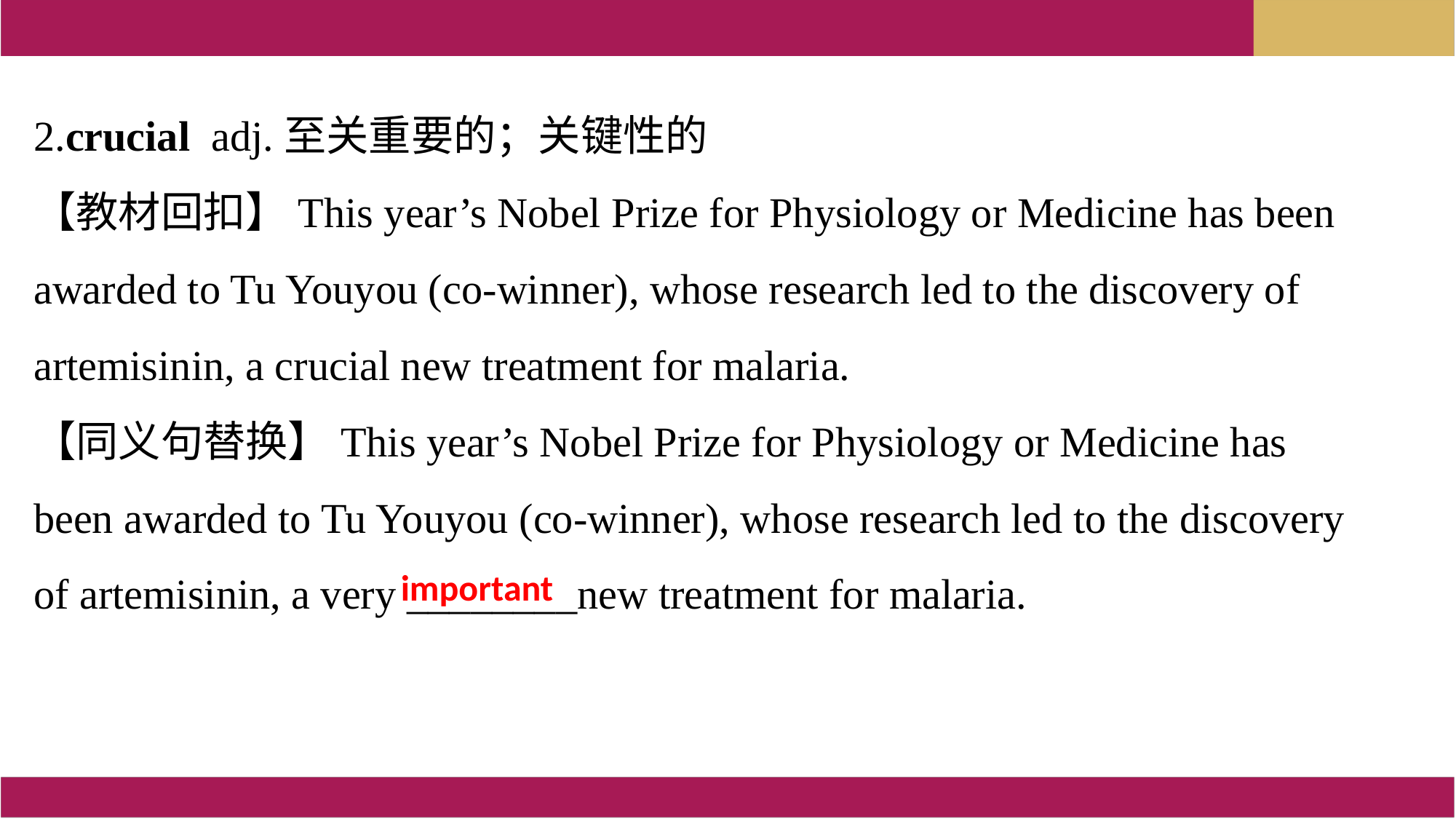

2.crucial  adj.至关重要的；关键性的
【教材回扣】This year’s Nobel Prize for Physiology or Medicine has been awarded to Tu Youyou (co-winner), whose research led to the discovery of artemisinin, a crucial new treatment for malaria.
【同义句替换】This year’s Nobel Prize for Physiology or Medicine has been awarded to Tu Youyou (co-winner), whose research led to the discovery of artemisinin, a very ________new treatment for malaria.

important